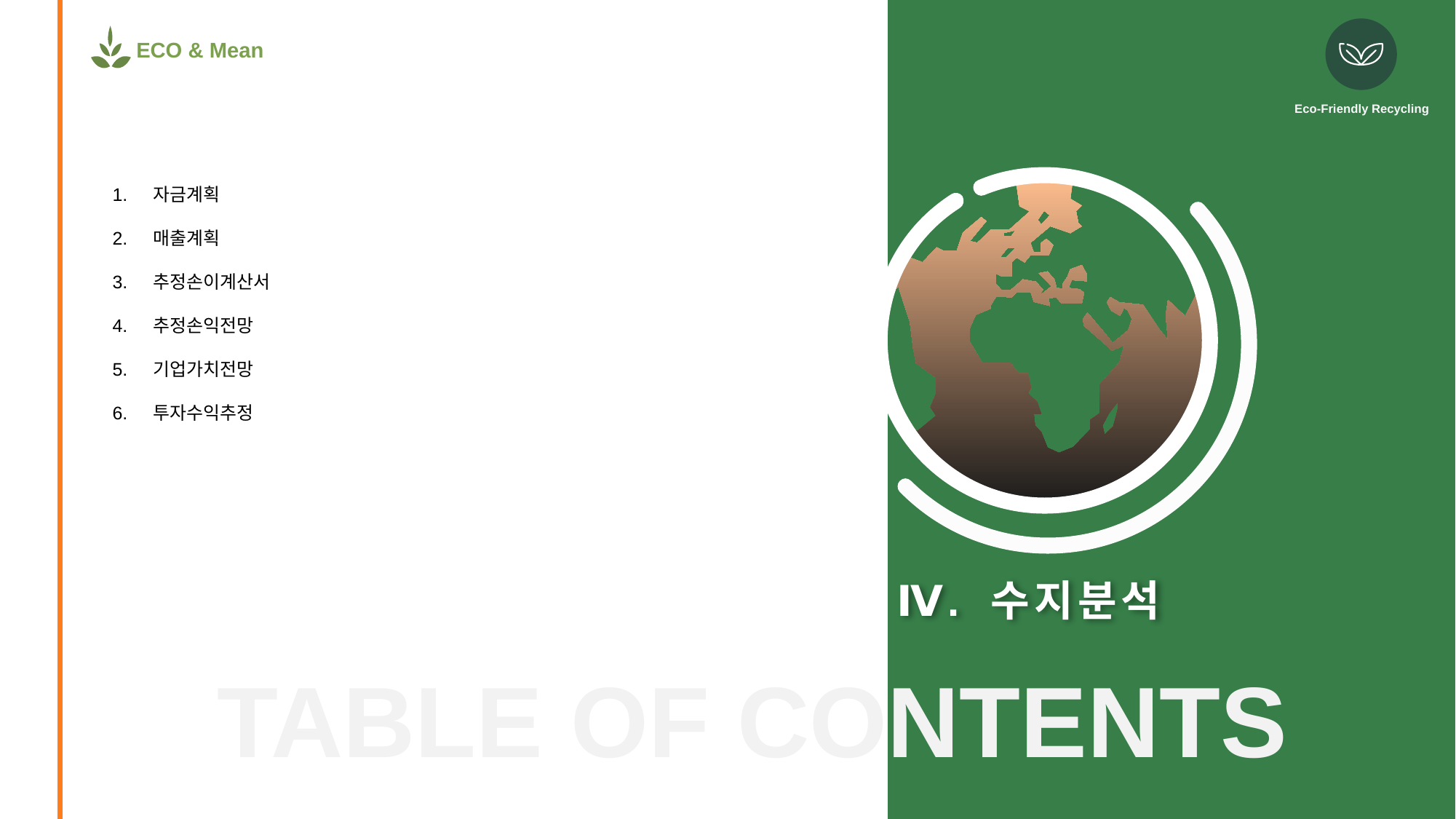

ECO & Mean
Eco-Friendly Recycling
자금계획
매출계획
추정손이계산서
추정손익전망
기업가치전망
투자수익추정

Ⅳ. 수지분석
TABLE OF CONTENTS